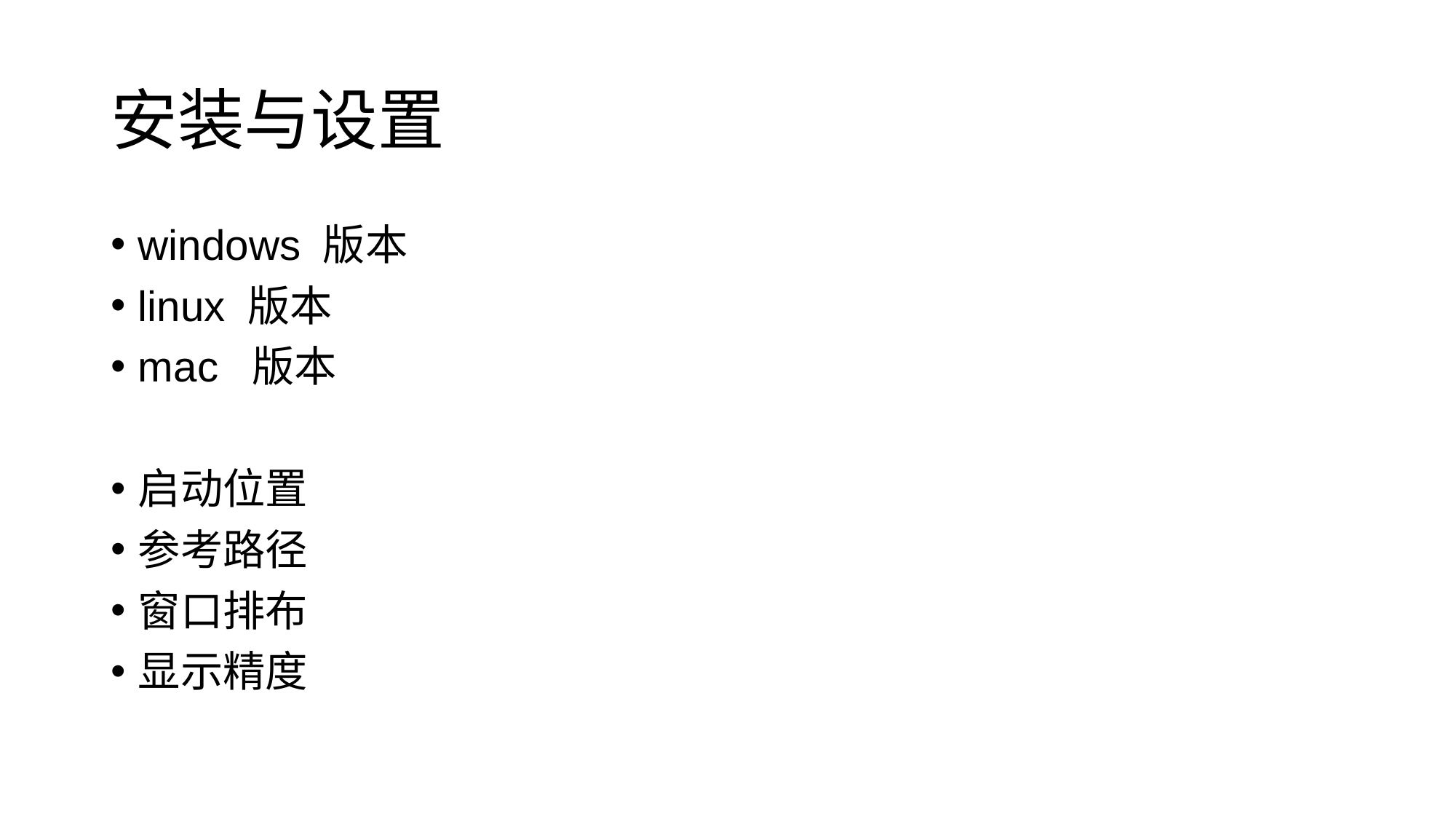

# 安装与设置
windows 版本
linux 版本
mac  版本

启动位置
参考路径
窗口排布
显示精度